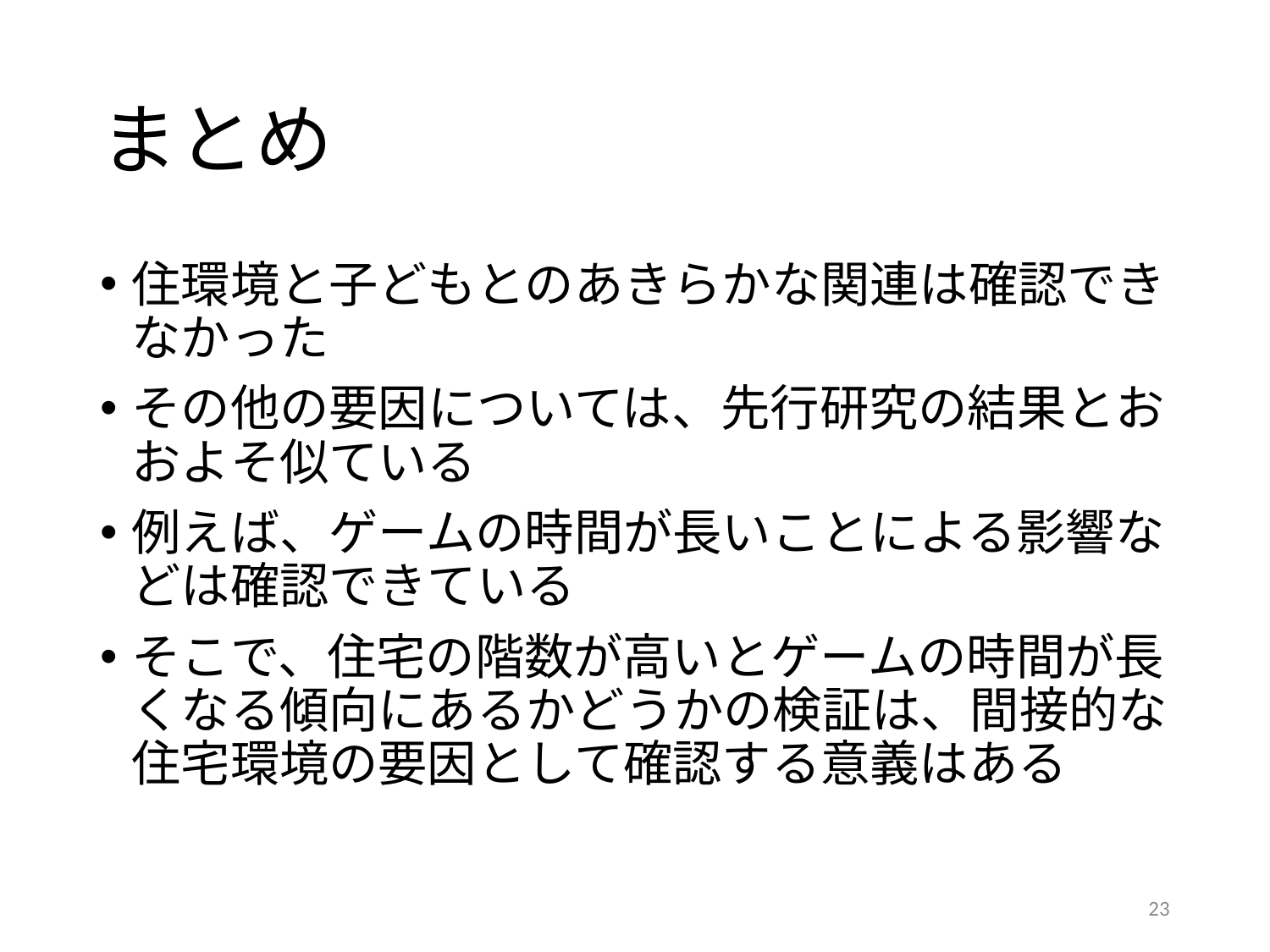

# まとめ
住環境と子どもとのあきらかな関連は確認できなかった
その他の要因については、先行研究の結果とおおよそ似ている
例えば、ゲームの時間が長いことによる影響などは確認できている
そこで、住宅の階数が高いとゲームの時間が長くなる傾向にあるかどうかの検証は、間接的な住宅環境の要因として確認する意義はある
23